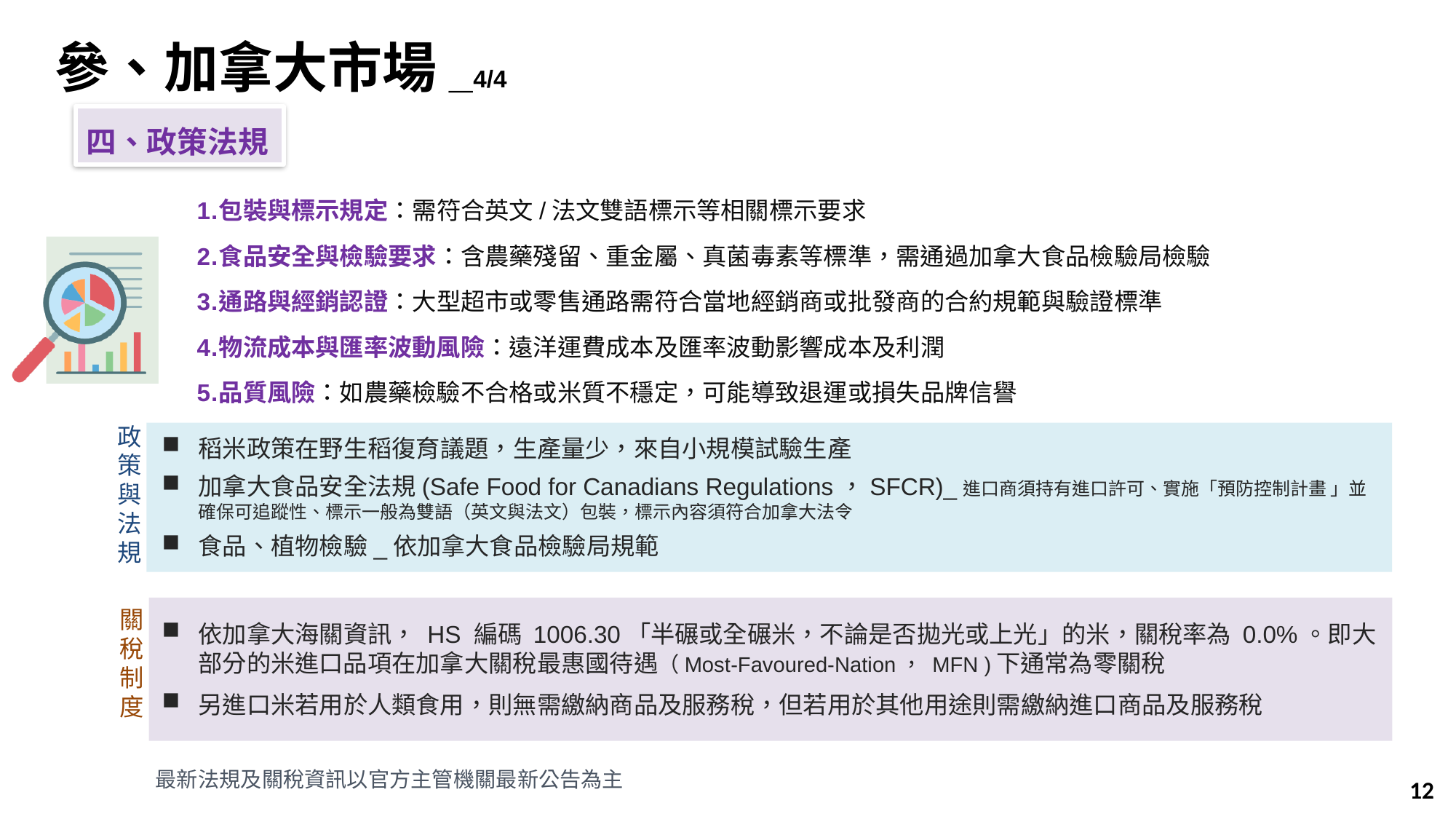

參、加拿大市場_4/4
四、政策法規
包裝與標示規定：需符合英文/法文雙語標示等相關標示要求
食品安全與檢驗要求：含農藥殘留、重金屬、真菌毒素等標準，需通過加拿大食品檢驗局檢驗
通路與經銷認證：大型超市或零售通路需符合當地經銷商或批發商的合約規範與驗證標準
物流成本與匯率波動風險：遠洋運費成本及匯率波動影響成本及利潤
品質風險：如農藥檢驗不合格或米質不穩定，可能導致退運或損失品牌信譽

政策與法規

稻米政策在野生稻復育議題，生產量少，來自小規模試驗生產
加拿大食品安全法規(Safe Food for Canadians Regulations，SFCR)_進口商須持有進口許可、實施「預防控制計畫 」並確保可追蹤性、標示一般為雙語（英文與法文）包裝，標示內容須符合加拿大法令
食品、植物檢驗_依加拿大食品檢驗局規範

關稅制度
依加拿大海關資訊， HS 編碼 1006.30「半碾或全碾米，不論是否拋光或上光」的米，關稅率為 0.0%。即大部分的米進口品項在加拿大關稅最惠國待遇（Most-Favoured-Nation， MFN )下通常為零關稅
另進口米若用於人類食用，則無需繳納商品及服務稅，但若用於其他用途則需繳納進口商品及服務稅
最新法規及關稅資訊以官方主管機關最新公告為主
12